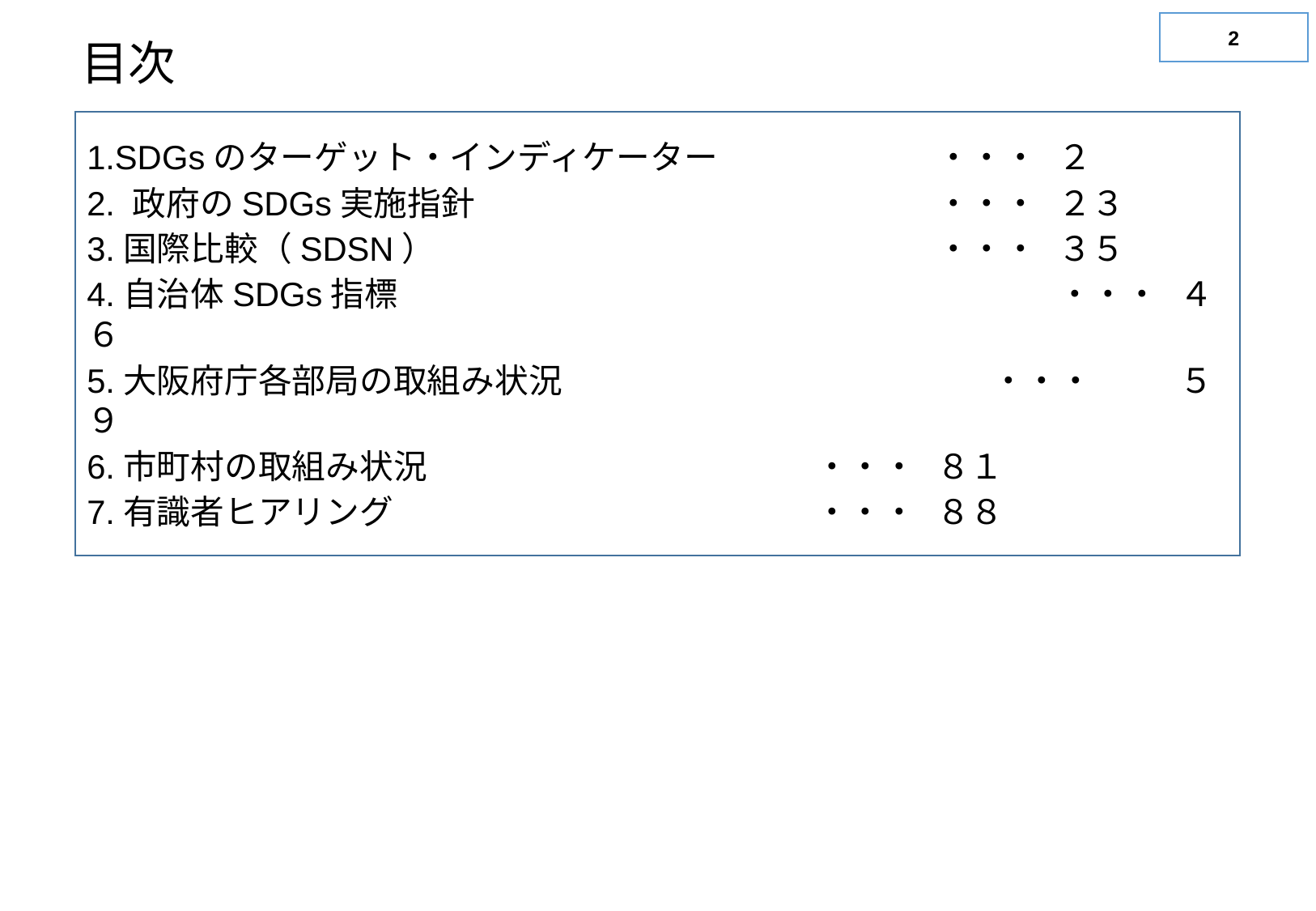

# 目次
1.SDGsのターゲット・インディケーター		・・・	２
2. 政府のSDGs実施指針　　　　　　　　　　		・・・	２３
3.国際比較（SDSN） 　　　　　　　　　		・・・	３５
4.自治体SDGs指標　　　　　　　　　　　　　　		・・・	４６
5.大阪府庁各部局の取組み状況　		 　　　　　・・・	５９
6.市町村の取組み状況　　			・・・	８１
7.有識者ヒアリング				・・・	８８